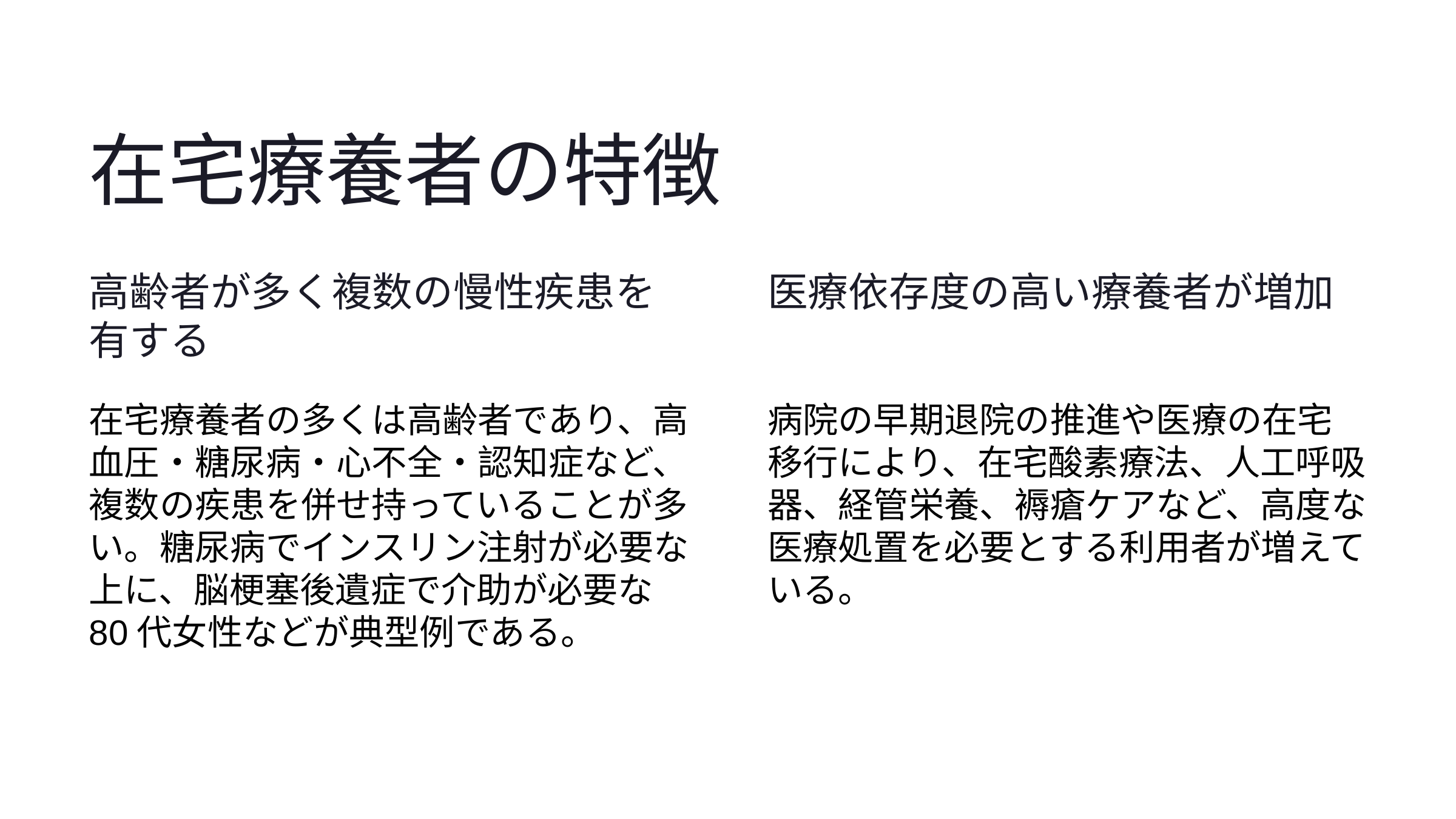

在宅療養者の特徴
高齢者が多く複数の慢性疾患を有する
医療依存度の高い療養者が増加
在宅療養者の多くは高齢者であり、高血圧・糖尿病・心不全・認知症など、複数の疾患を併せ持っていることが多い。糖尿病でインスリン注射が必要な上に、脳梗塞後遺症で介助が必要な80代女性などが典型例である。
病院の早期退院の推進や医療の在宅移行により、在宅酸素療法、人工呼吸器、経管栄養、褥瘡ケアなど、高度な医療処置を必要とする利用者が増えている。